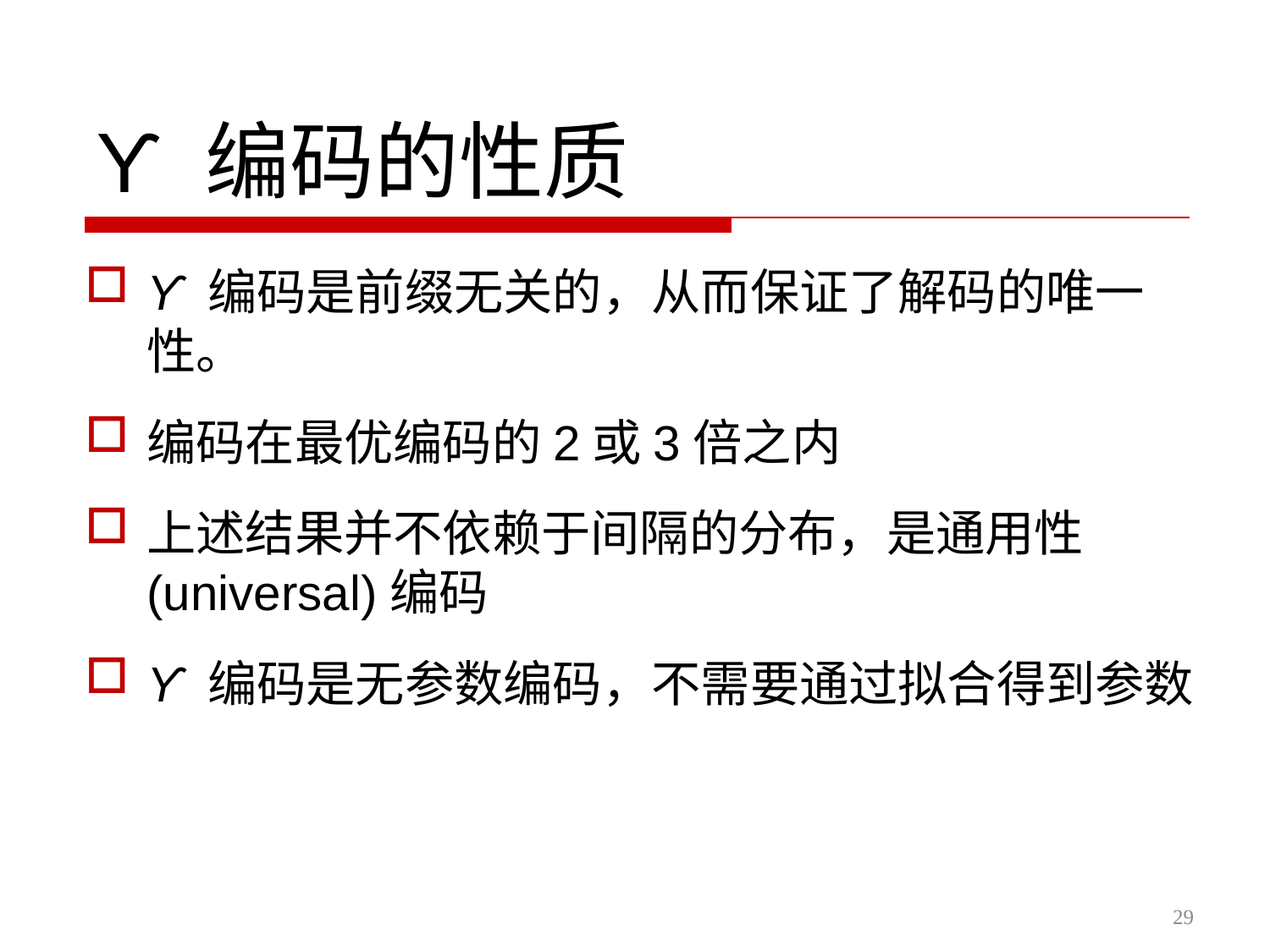

ϒ 编码的性质
ϒ 编码是前缀无关的，从而保证了解码的唯一性。
编码在最优编码的2或3倍之内
上述结果并不依赖于间隔的分布，是通用性(universal)编码
ϒ 编码是无参数编码，不需要通过拟合得到参数
29